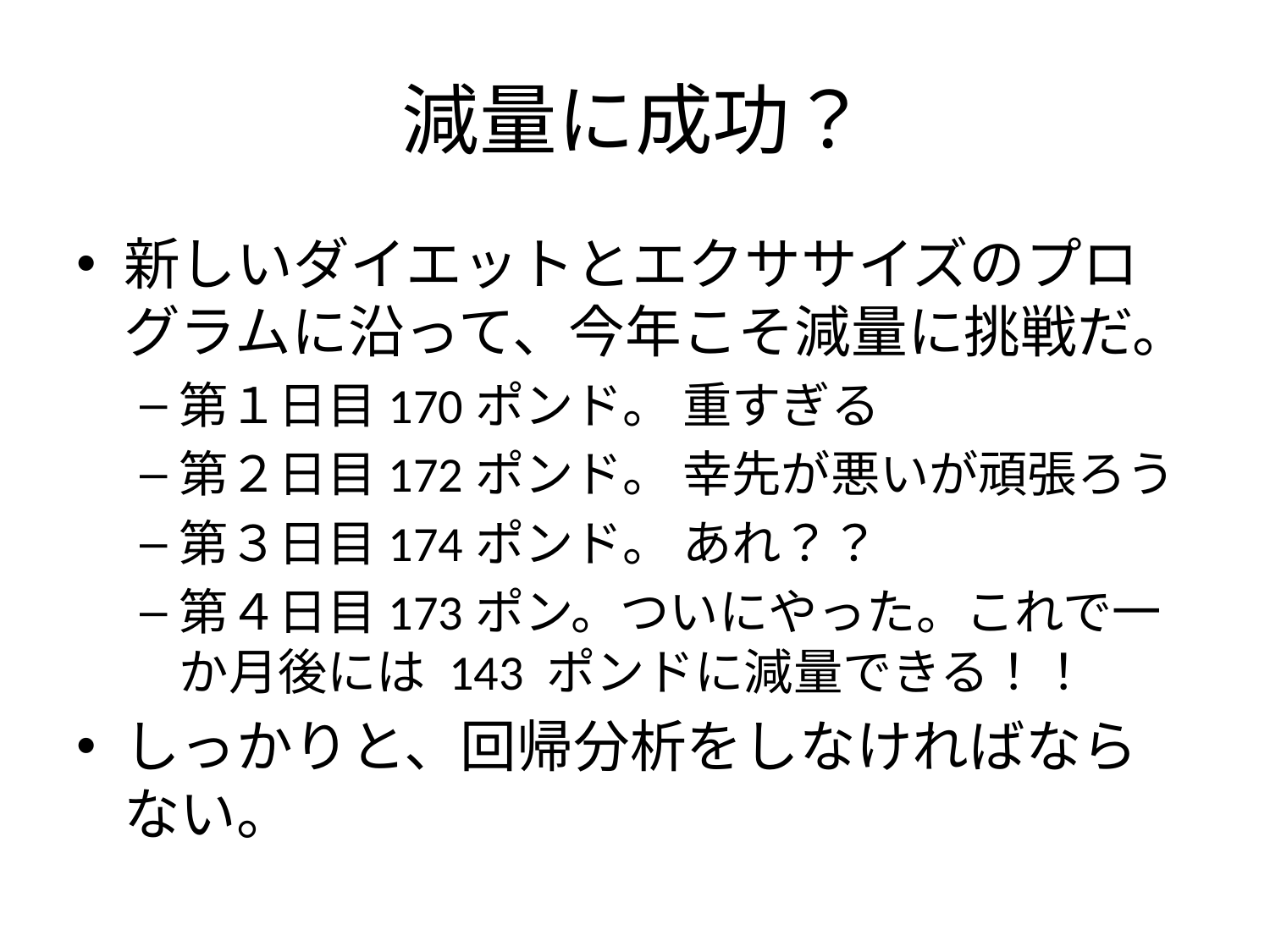

# 減量に成功？
新しいダイエットとエクササイズのプログラムに沿って、今年こそ減量に挑戦だ。
第１日目170ポンド。 重すぎる
第２日目172ポンド。 幸先が悪いが頑張ろう
第３日目174ポンド。 あれ？？
第４日目173ポン。ついにやった。これで一か月後には 143 ポンドに減量できる！！
しっかりと、回帰分析をしなければならない。